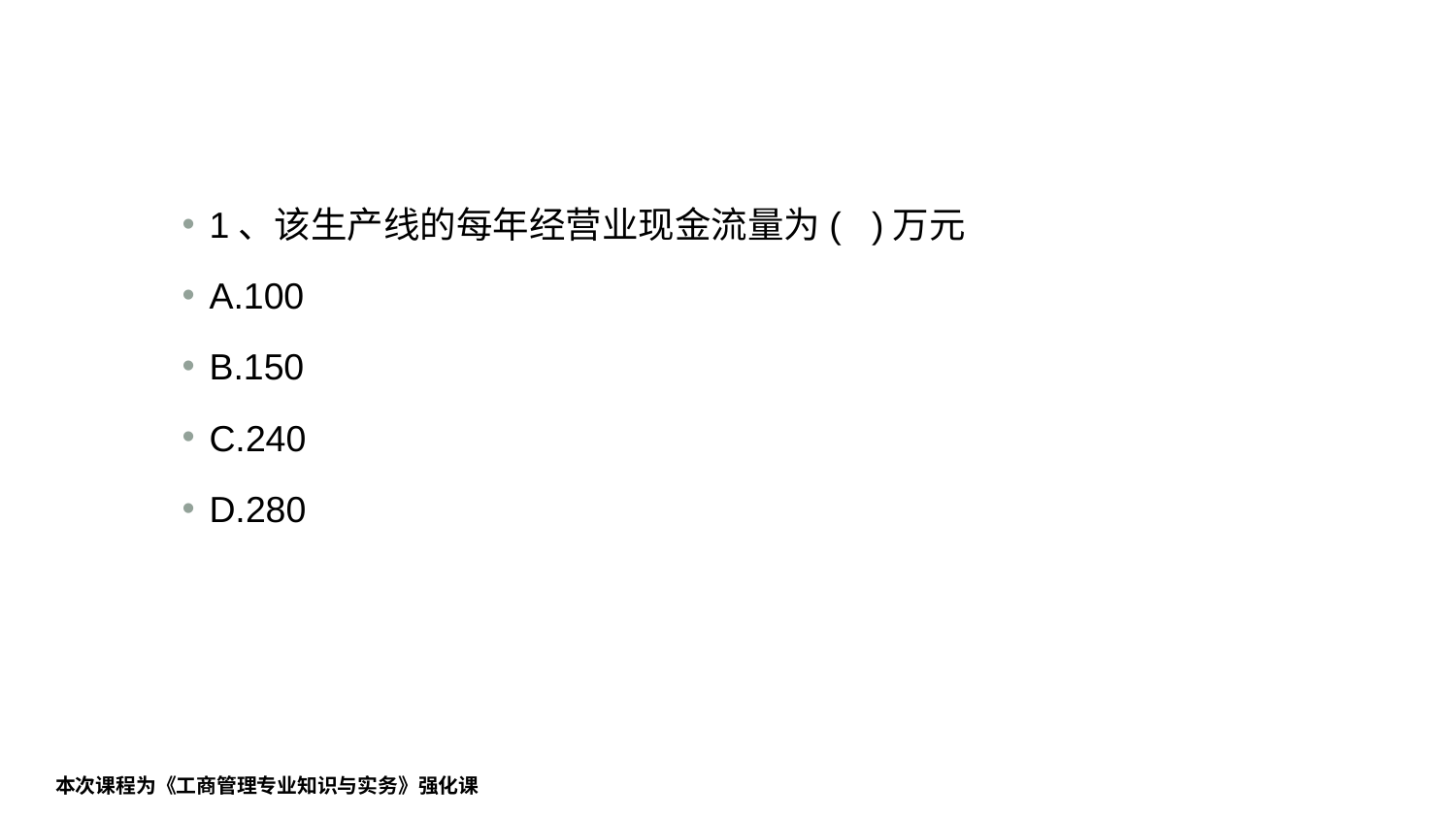

#
1、该生产线的每年经营业现金流量为(   )万元
A.100
B.150
C.240
D.280